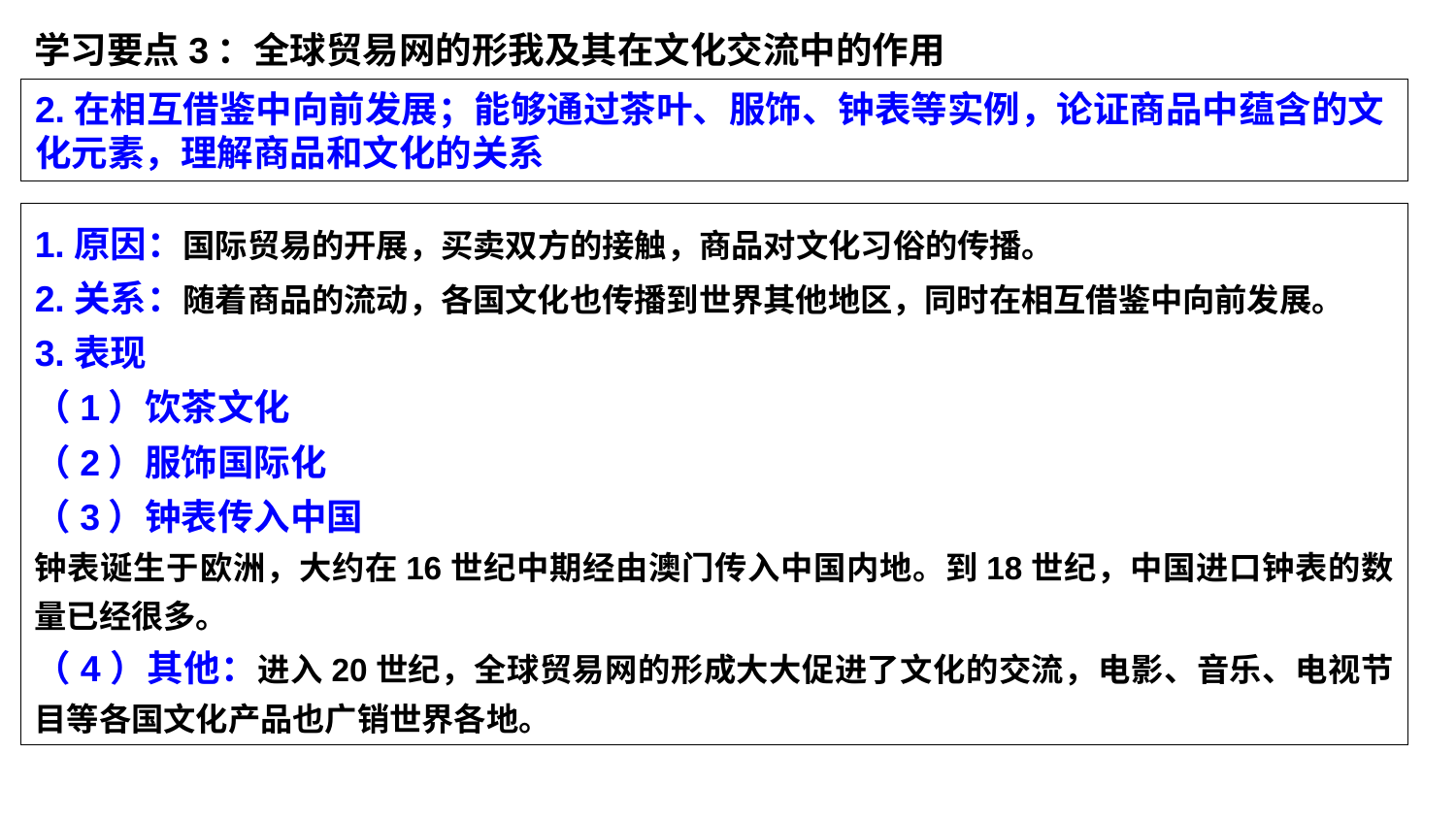

学习要点3：全球贸易网的形我及其在文化交流中的作用
2.在相互借鉴中向前发展；能够通过茶叶、服饰、钟表等实例，论证商品中蕴含的文化元素，理解商品和文化的关系
1.原因：国际贸易的开展，买卖双方的接触，商品对文化习俗的传播。
2.关系：随着商品的流动，各国文化也传播到世界其他地区，同时在相互借鉴中向前发展。
3.表现
（1）饮茶文化
（2）服饰国际化
（3）钟表传入中国
钟表诞生于欧洲，大约在16世纪中期经由澳门传入中国内地。到18世纪，中国进口钟表的数量已经很多。
（4）其他：进入20世纪，全球贸易网的形成大大促进了文化的交流，电影、音乐、电视节目等各国文化产品也广销世界各地。